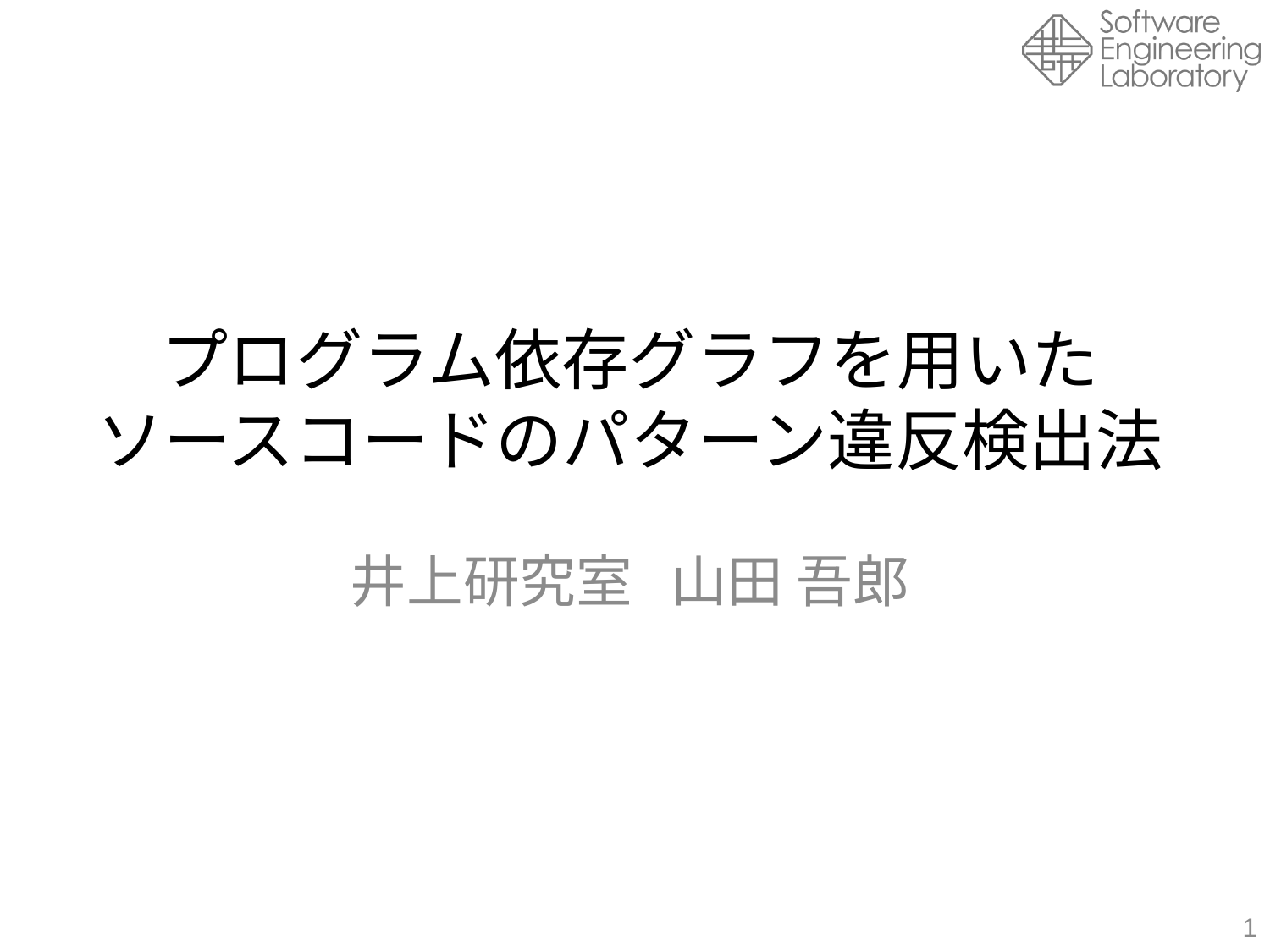

# プログラム依存グラフを用いた ソースコードのパターン違反検出法
井上研究室   山田 吾郎
1